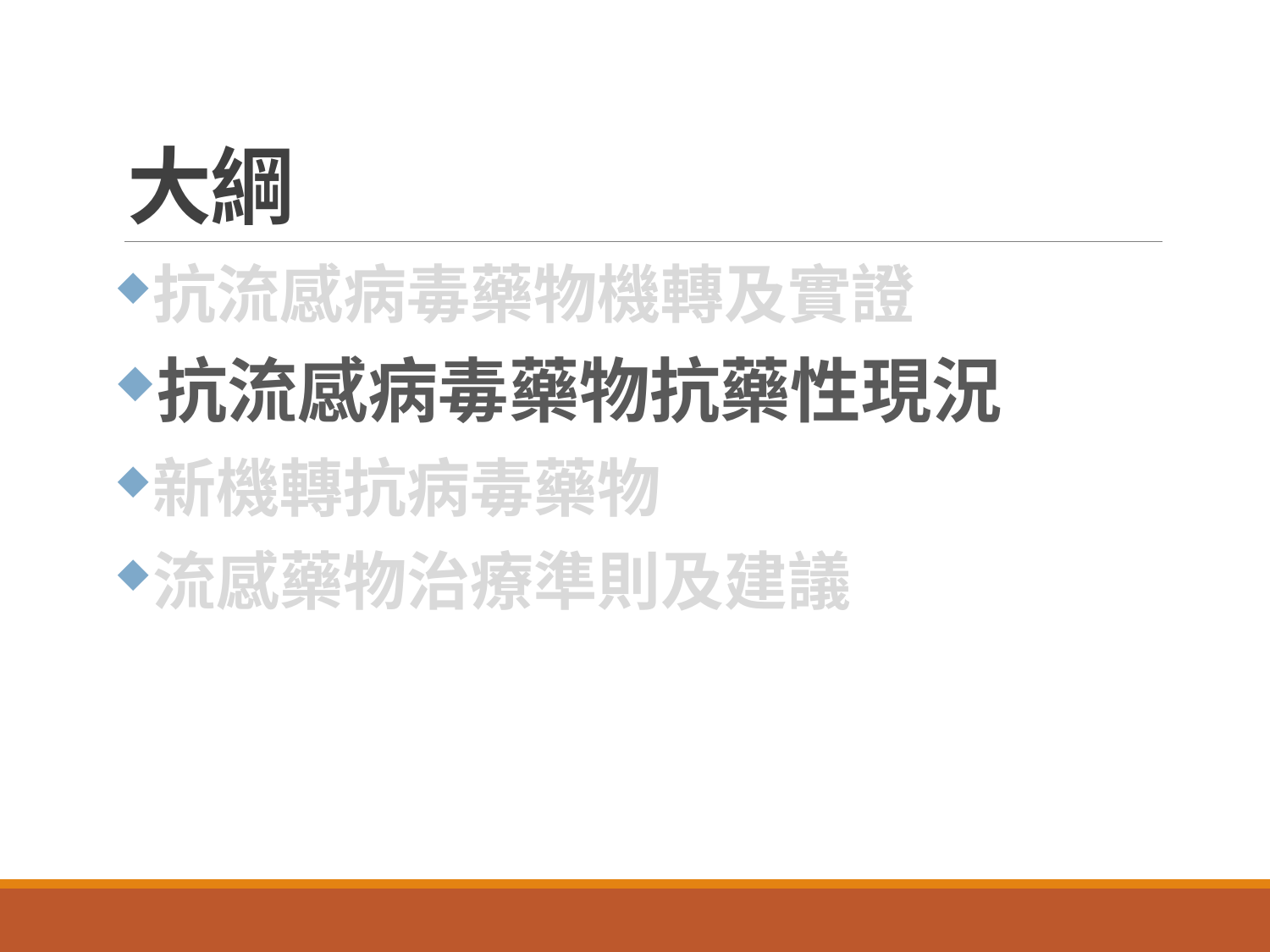

# 大綱
抗流感病毒藥物機轉及實證
抗流感病毒藥物抗藥性現況
新機轉抗病毒藥物
流感藥物治療準則及建議